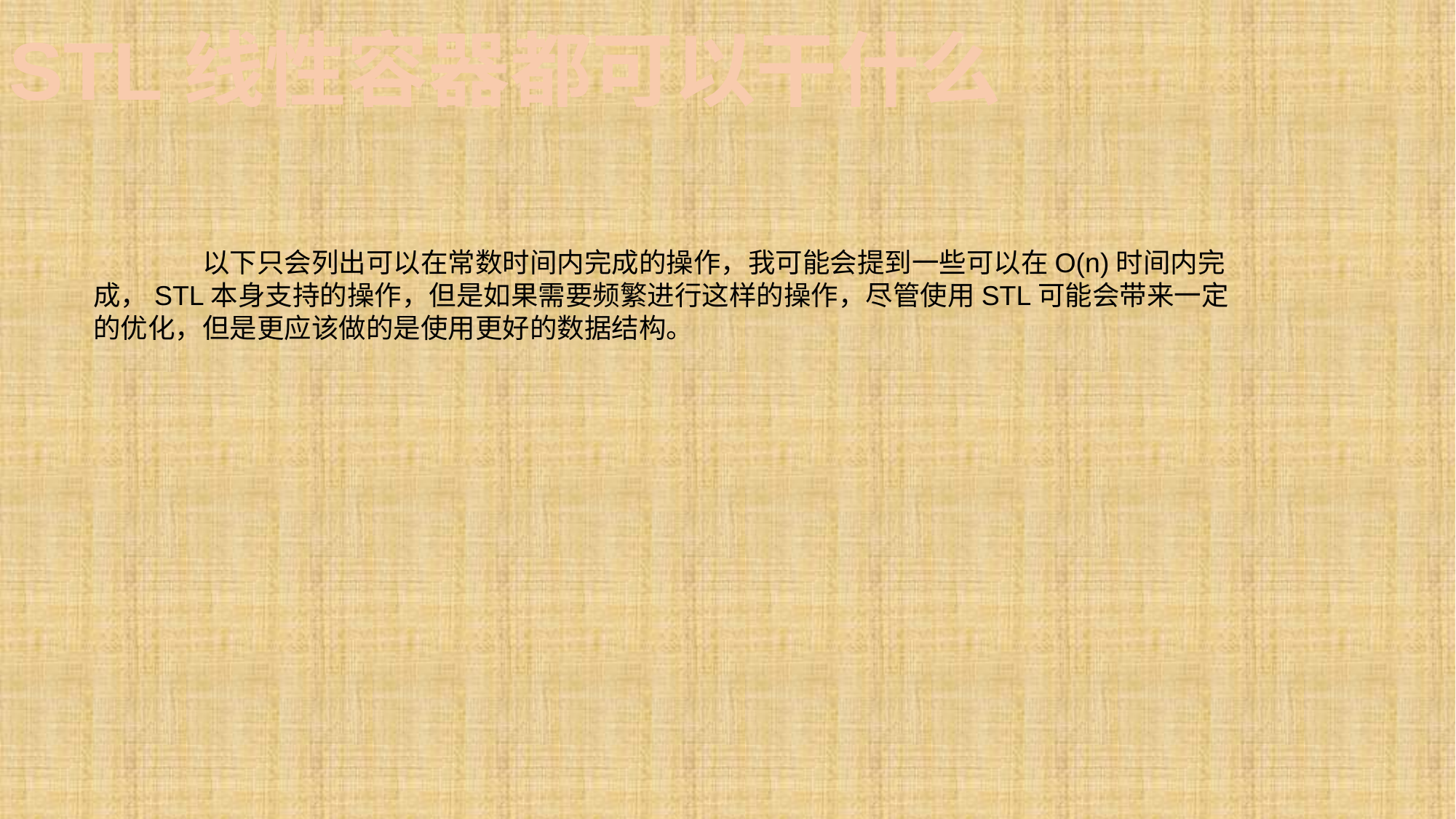

STL线性容器都可以干什么
	以下只会列出可以在常数时间内完成的操作，我可能会提到一些可以在O(n)时间内完成，STL本身支持的操作，但是如果需要频繁进行这样的操作，尽管使用STL可能会带来一定的优化，但是更应该做的是使用更好的数据结构。